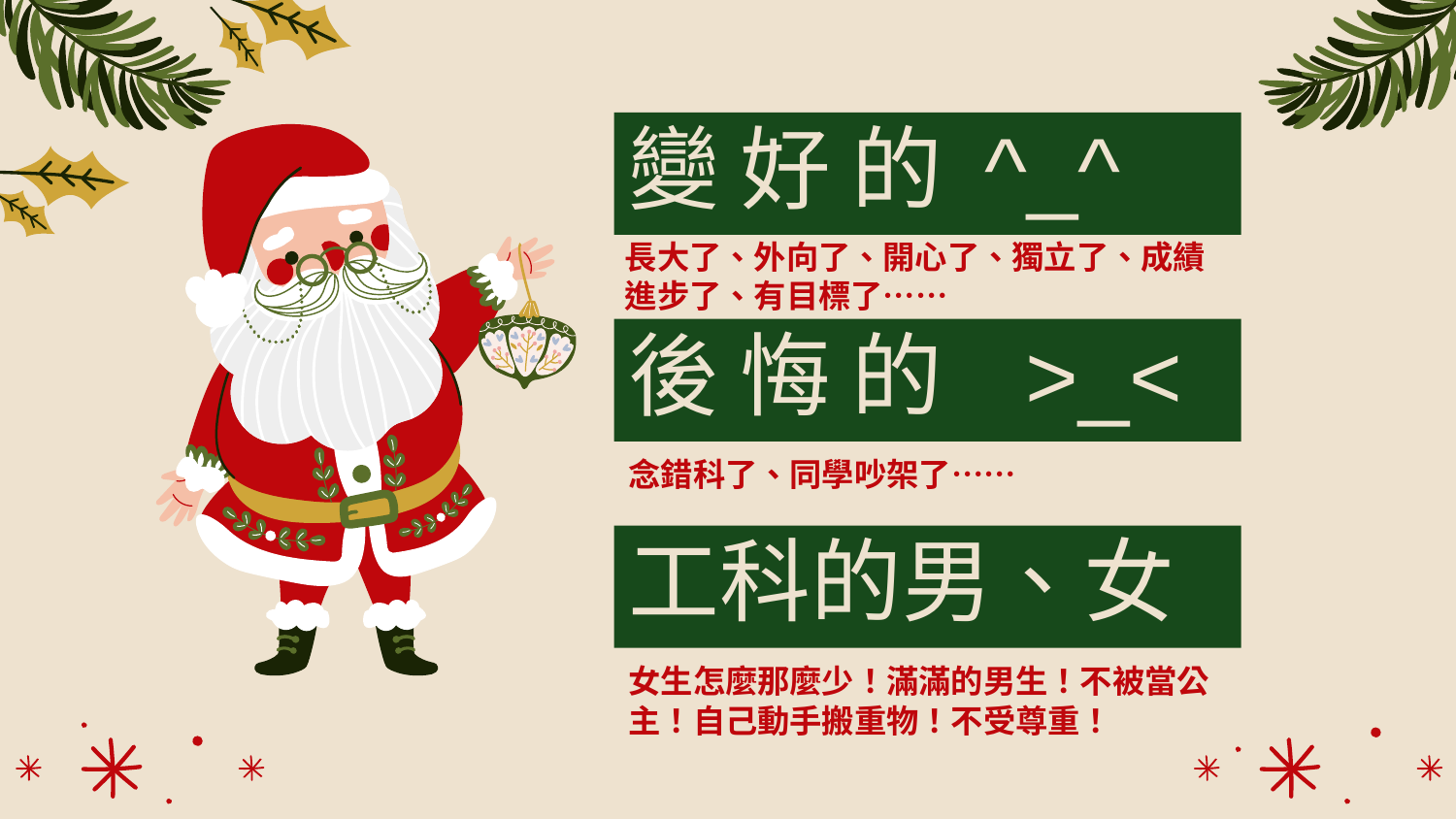

# 變 好 的 ^_^

長大了、外向了、開心了、獨立了、成績進步了、有目標了……
後 悔 的   >_<
念錯科了、同學吵架了……
工科的男、女
女生怎麼那麼少！滿滿的男生！不被當公主！自己動手搬重物！不受尊重！